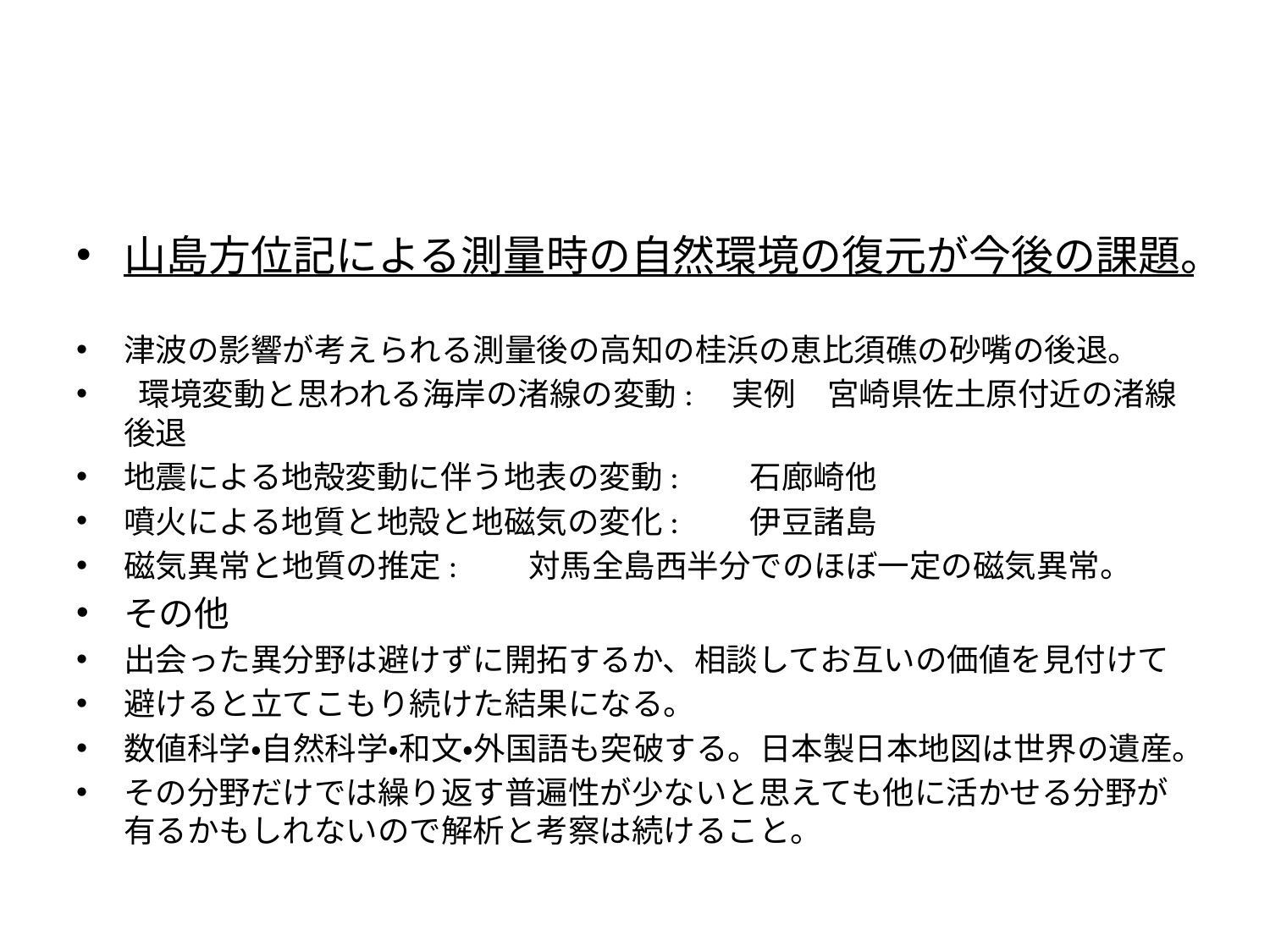

#
山島方位記による測量時の自然環境の復元が今後の課題。

津波の影響が考えられる測量後の高知の桂浜の恵比須礁の砂嘴の後退。
 環境変動と思われる海岸の渚線の変動:　実例　宮崎県佐土原付近の渚線後退
地震による地殻変動に伴う地表の変動:　　石廊崎他
噴火による地質と地殻と地磁気の変化:　　伊豆諸島
磁気異常と地質の推定:　　対馬全島西半分でのほぼ一定の磁気異常。
その他
出会った異分野は避けずに開拓するか、相談してお互いの価値を見付けて
避けると立てこもり続けた結果になる。
数値科学・自然科学・和文・外国語も突破する。日本製日本地図は世界の遺産。
その分野だけでは繰り返す普遍性が少ないと思えても他に活かせる分野が有るかもしれないので解析と考察は続けること。